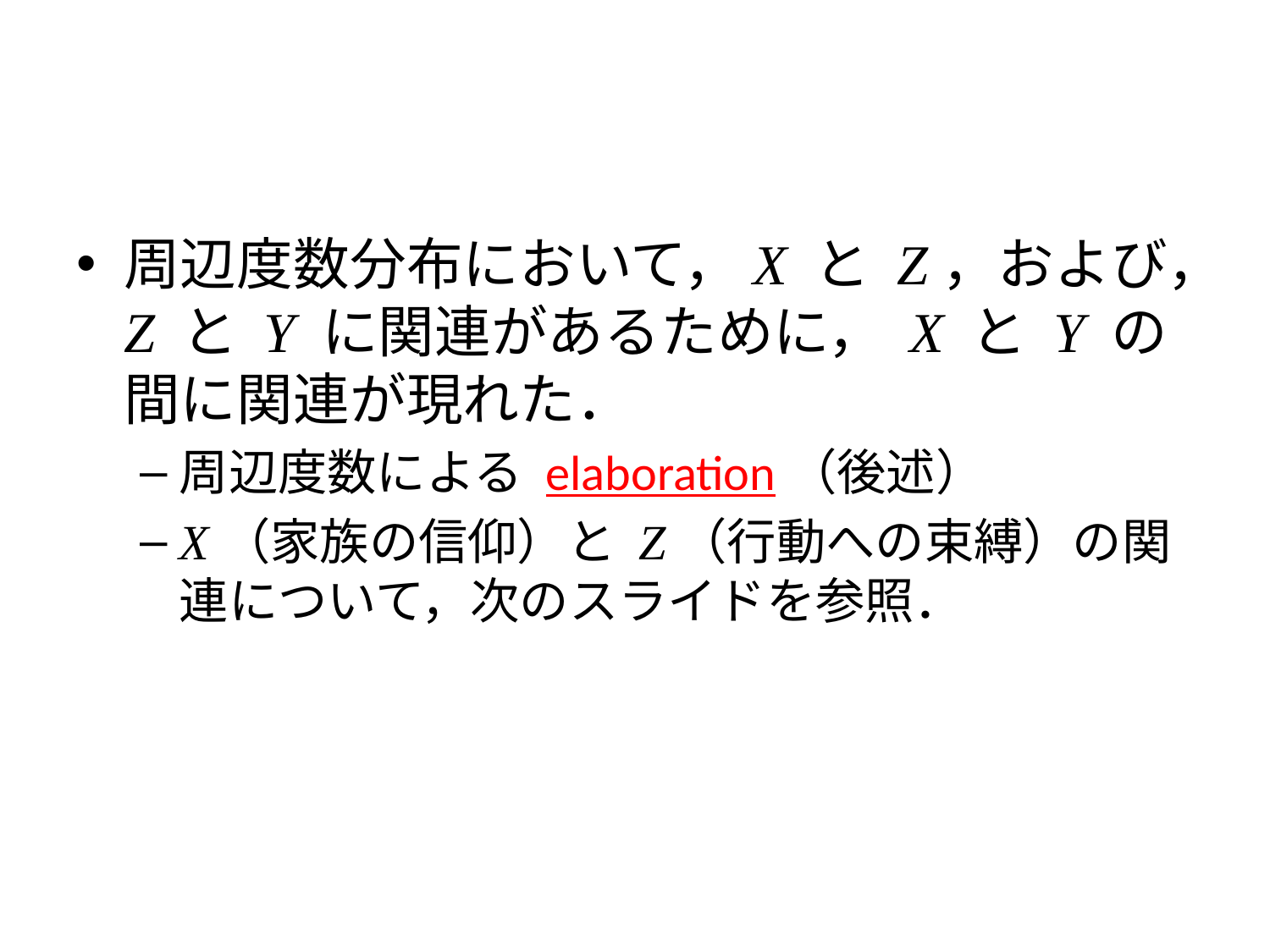

#
周辺度数分布において，X と Z，および，Z と Y に関連があるために， X と Y の間に関連が現れた．
周辺度数による elaboration（後述）
X（家族の信仰）と Z（行動への束縛）の関連について，次のスライドを参照．